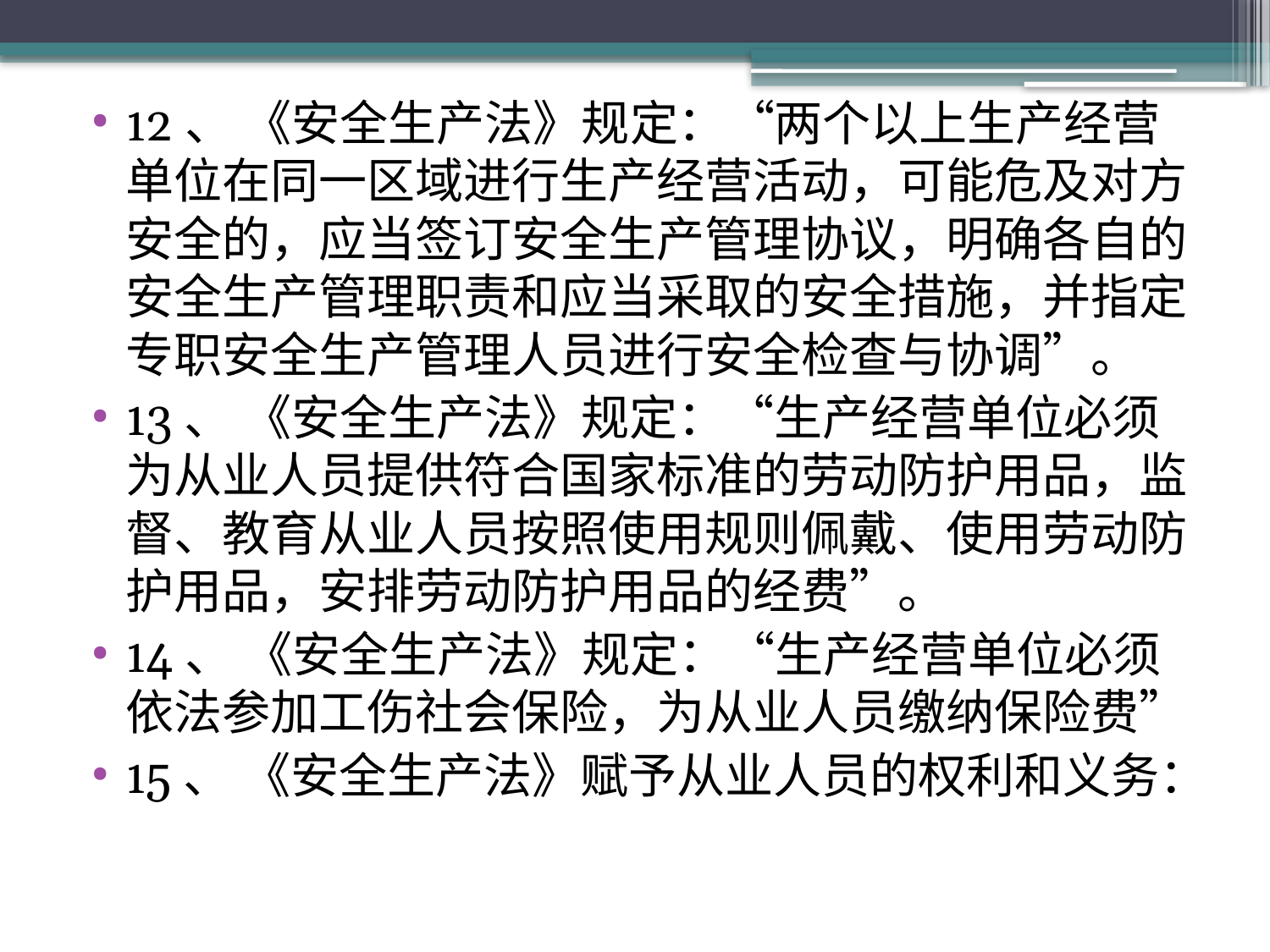

12、 《安全生产法》规定：“两个以上生产经营单位在同一区域进行生产经营活动，可能危及对方安全的，应当签订安全生产管理协议，明确各自的安全生产管理职责和应当采取的安全措施，并指定专职安全生产管理人员进行安全检查与协调”。
13、 《安全生产法》规定：“生产经营单位必须为从业人员提供符合国家标准的劳动防护用品，监督、教育从业人员按照使用规则佩戴、使用劳动防护用品，安排劳动防护用品的经费”。
14、 《安全生产法》规定：“生产经营单位必须依法参加工伤社会保险，为从业人员缴纳保险费”
15、 《安全生产法》赋予从业人员的权利和义务：